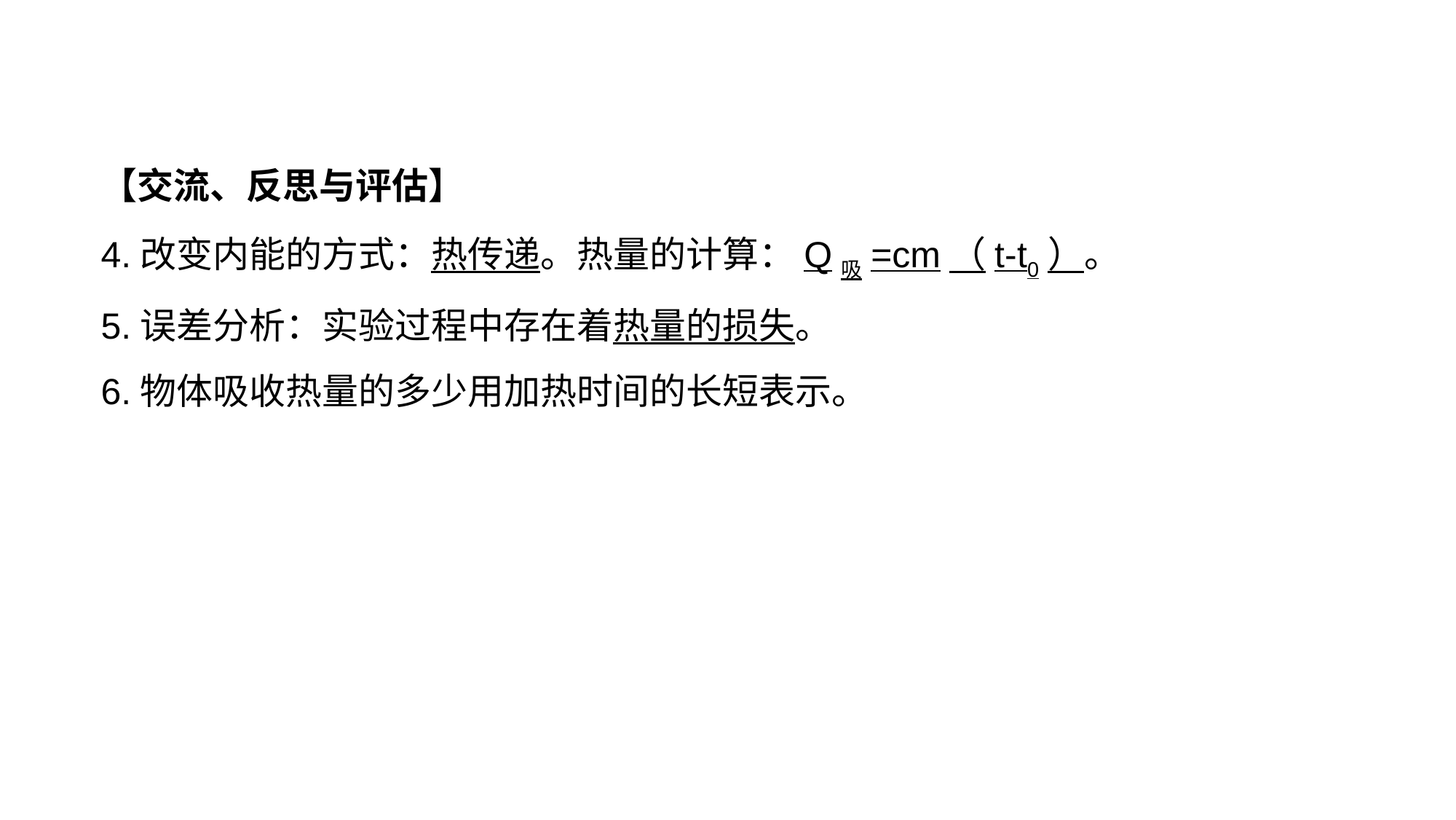

【交流、反思与评估】
4.改变内能的方式：热传递。热量的计算：Q吸=cm（t-t0）。
5.误差分析：实验过程中存在着热量的损失。
6.物体吸收热量的多少用加热时间的长短表示。
实验突破 素养提升